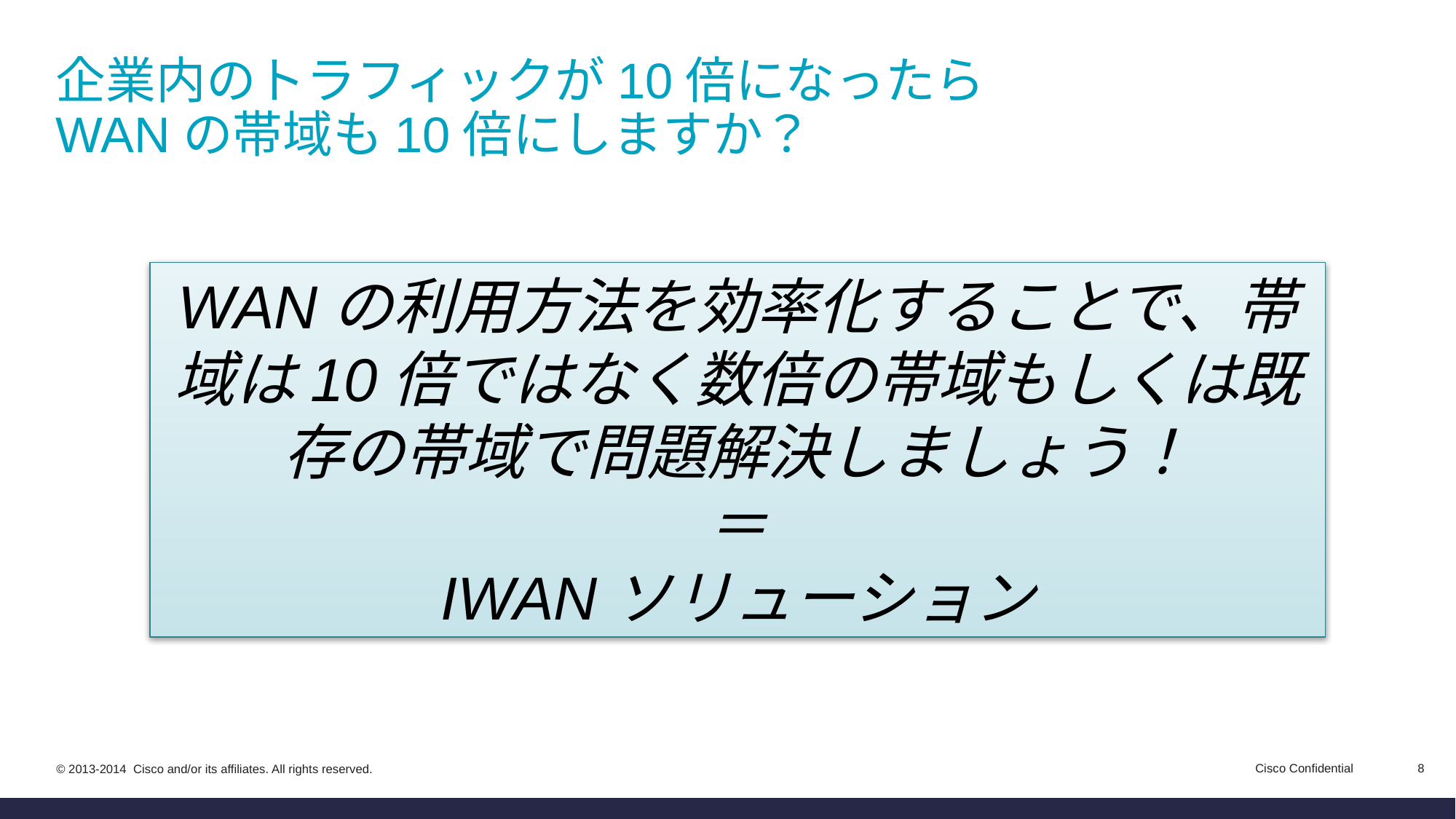

# 企業内のトラフィックが10倍になったら WANの帯域も10倍にしますか？
WANの利用方法を効率化することで、帯域は10倍ではなく数倍の帯域もしくは既存の帯域で問題解決しましょう！
＝
IWANソリューション